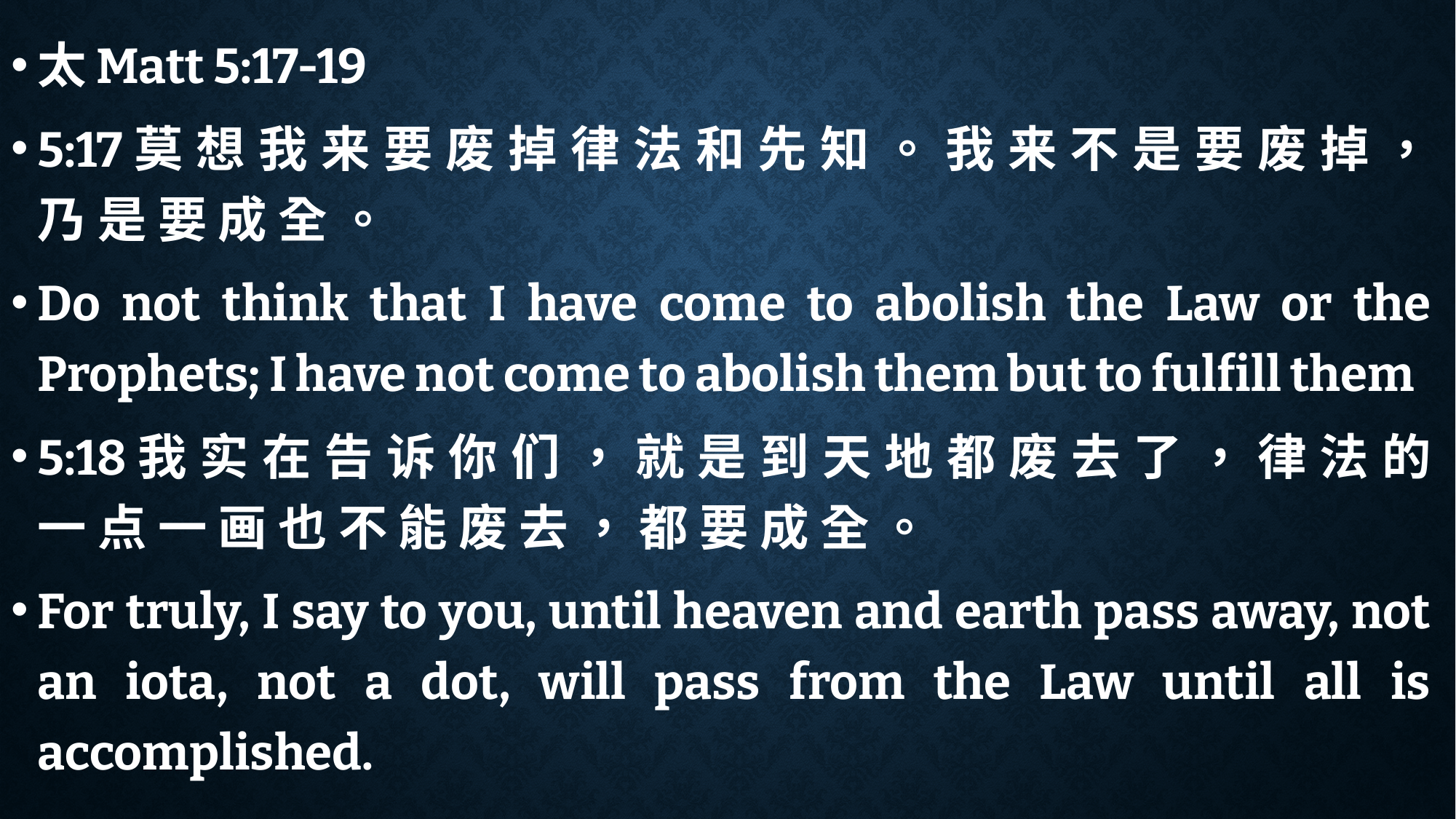

太Matt 5:17-19
5:17莫 想 我 来 要 废 掉 律 法 和 先 知 。 我 来 不 是 要 废 掉 ， 乃 是 要 成 全 。
Do not think that I have come to abolish the Law or the Prophets; I have not come to abolish them but to fulfill them
5:18我 实 在 告 诉 你 们 ， 就 是 到 天 地 都 废 去 了 ， 律 法 的 一 点 一 画 也 不 能 废 去 ， 都 要 成 全 。
For truly, I say to you, until heaven and earth pass away, not an iota, not a dot, will pass from the Law until all is accomplished.